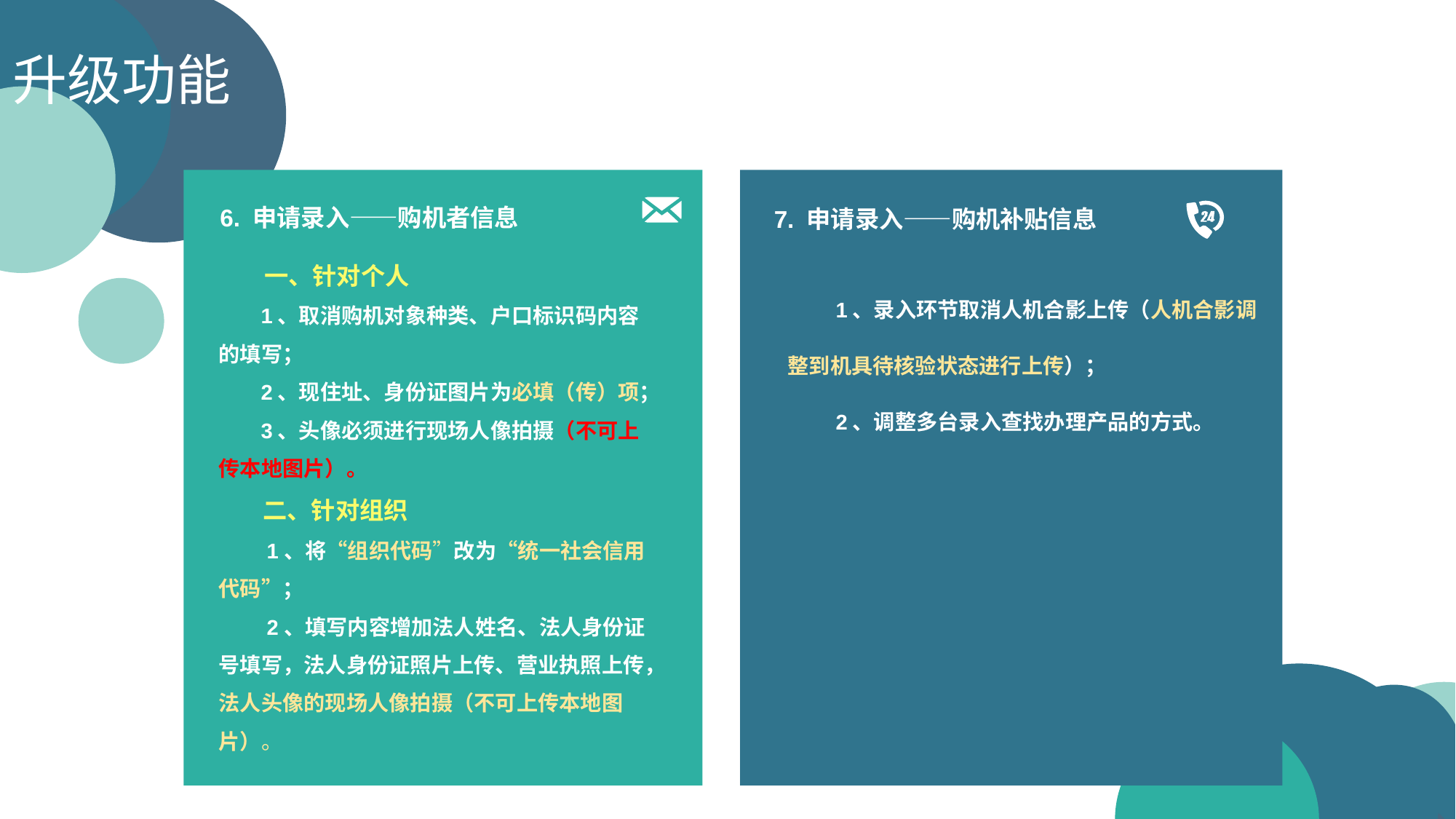

升级功能

        一、针对个人
       1、取消购机对象种类、户口标识码内容的填写；
       2、现住址、身份证图片为必填（传）项；
       3、头像必须进行现场人像拍摄（不可上传本地图片）。
       二、针对组织
        1、将“组织代码”改为“统一社会信用代码”；
        2、填写内容增加法人姓名、法人身份证号填写，法人身份证照片上传、营业执照上传，法人头像的现场人像拍摄（不可上传本地图片）。

7. 申请录入——购机补贴信息

        1、录入环节取消人机合影上传（人机合影调整到机具待核验状态进行上传）；
        2、调整多台录入查找办理产品的方式。

6. 申请录入——购机者信息